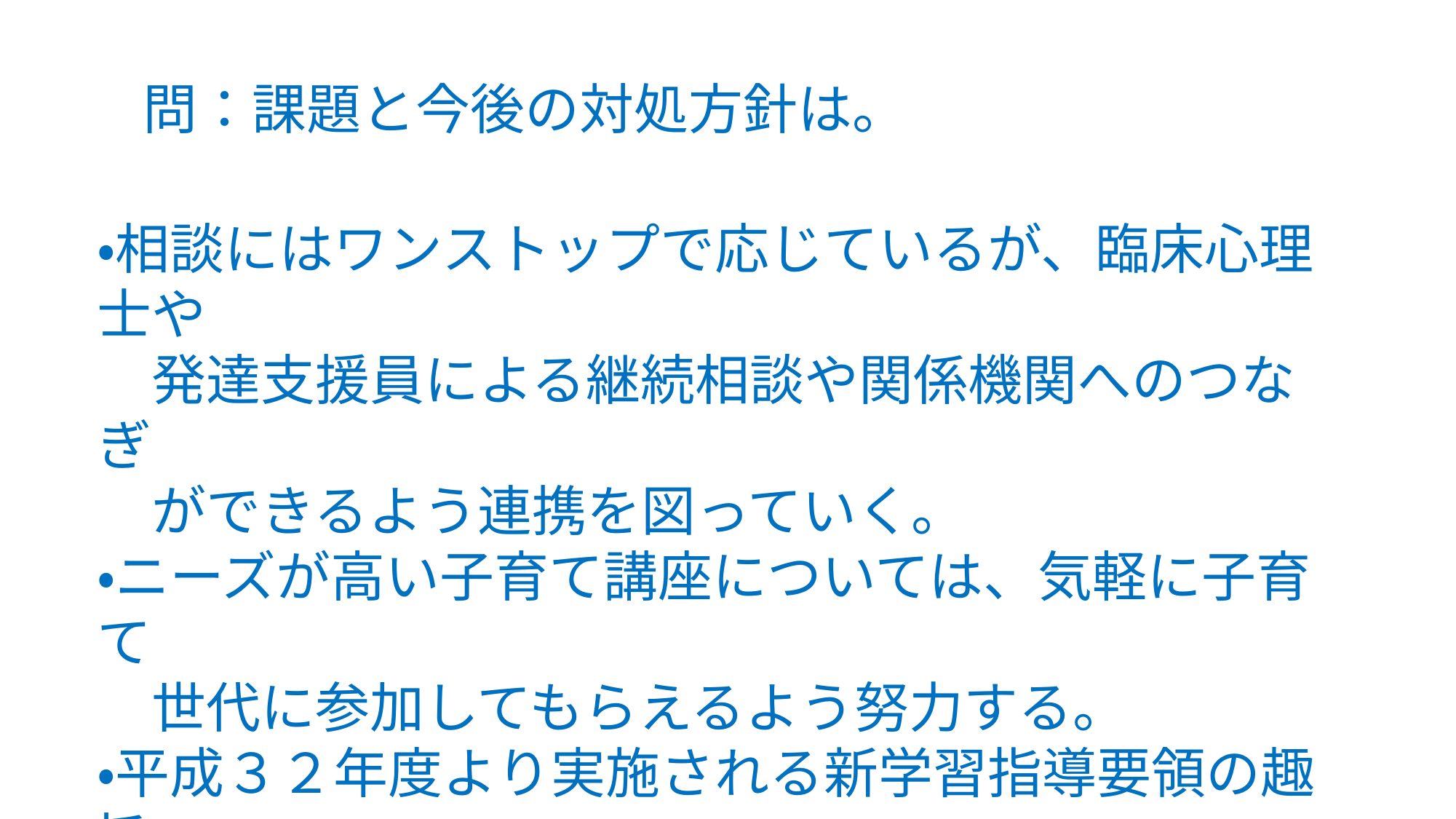

問：課題と今後の対処方針は。
・相談にはワンストップで応じているが、臨床心理士や
　発達支援員による継続相談や関係機関へのつなぎ
　ができるよう連携を図っていく。
・ニーズが高い子育て講座については、気軽に子育て
　世代に参加してもらえるよう努力する。
・平成３２年度より実施される新学習指導要領の趣旨
　を踏まえた授業改善に重点をおいた研修を目指す。
・教職員のニーズに対応した講座の充実を図る。